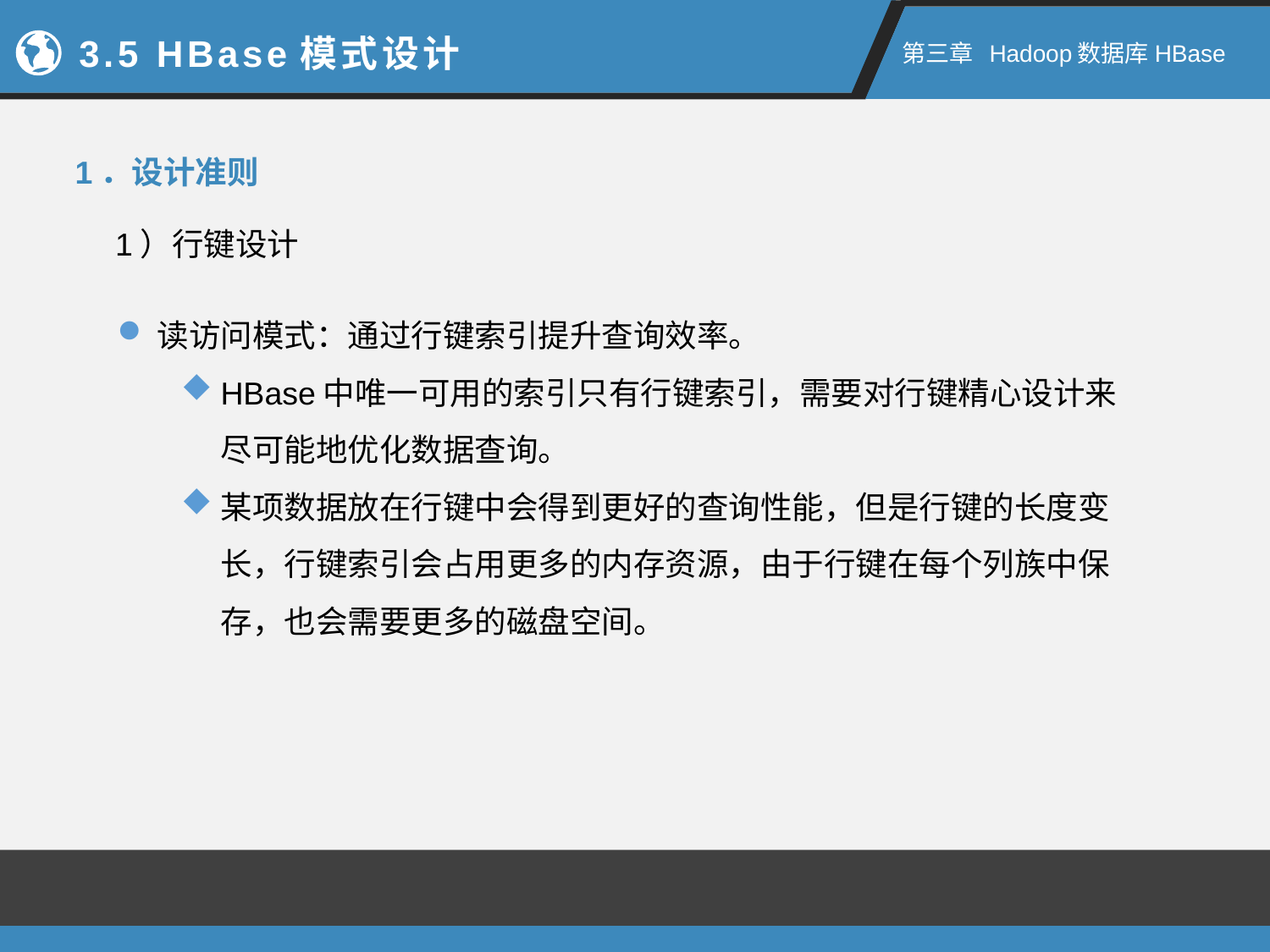

3.5 HBase模式设计

第三章  Hadoop数据库HBase
1．设计准则
1）行键设计
读访问模式：通过行键索引提升查询效率。
HBase中唯一可用的索引只有行键索引，需要对行键精心设计来尽可能地优化数据查询。
某项数据放在行键中会得到更好的查询性能，但是行键的长度变长，行键索引会占用更多的内存资源，由于行键在每个列族中保存，也会需要更多的磁盘空间。